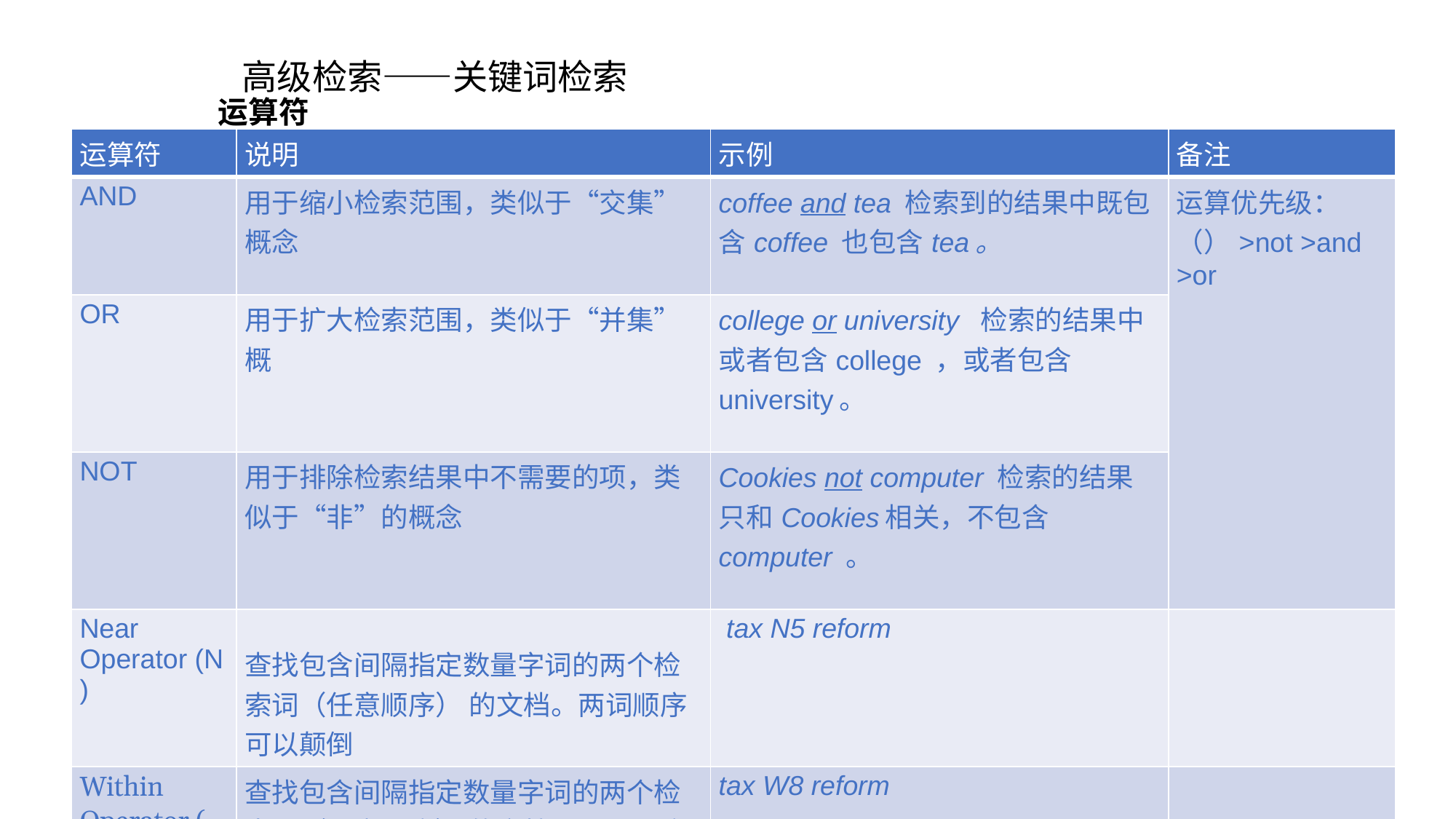

高级检索——关键词检索
# 运算符
| 运算符 | 说明 | 示例 | 备注 |
| --- | --- | --- | --- |
| AND | 用于缩小检索范围，类似于“交集”概念 | coffee and tea 检索到的结果中既包含coffee 也包含tea。 | 运算优先级：（）>not >and >or |
| OR | 用于扩大检索范围，类似于“并集”概 | college or university 检索的结果中或者包含college ，或者包含university。 |  |
| NOT | 用于排除检索结果中不需要的项，类似于“非”的概念 | Cookies not computer 检索的结果只和Cookies相关，不包含computer 。 |  |
| Near Operator (N) | 查找包含间隔指定数量字词的两个检索词（任意顺序） 的文档。两词顺序可以颠倒 | tax N5 reform |  |
| Within Operator (W) | 查找包含间隔指定数量字词的两个检索词（固定顺序） 的文档。两词顺序不能改变 | tax W8 reform |  |